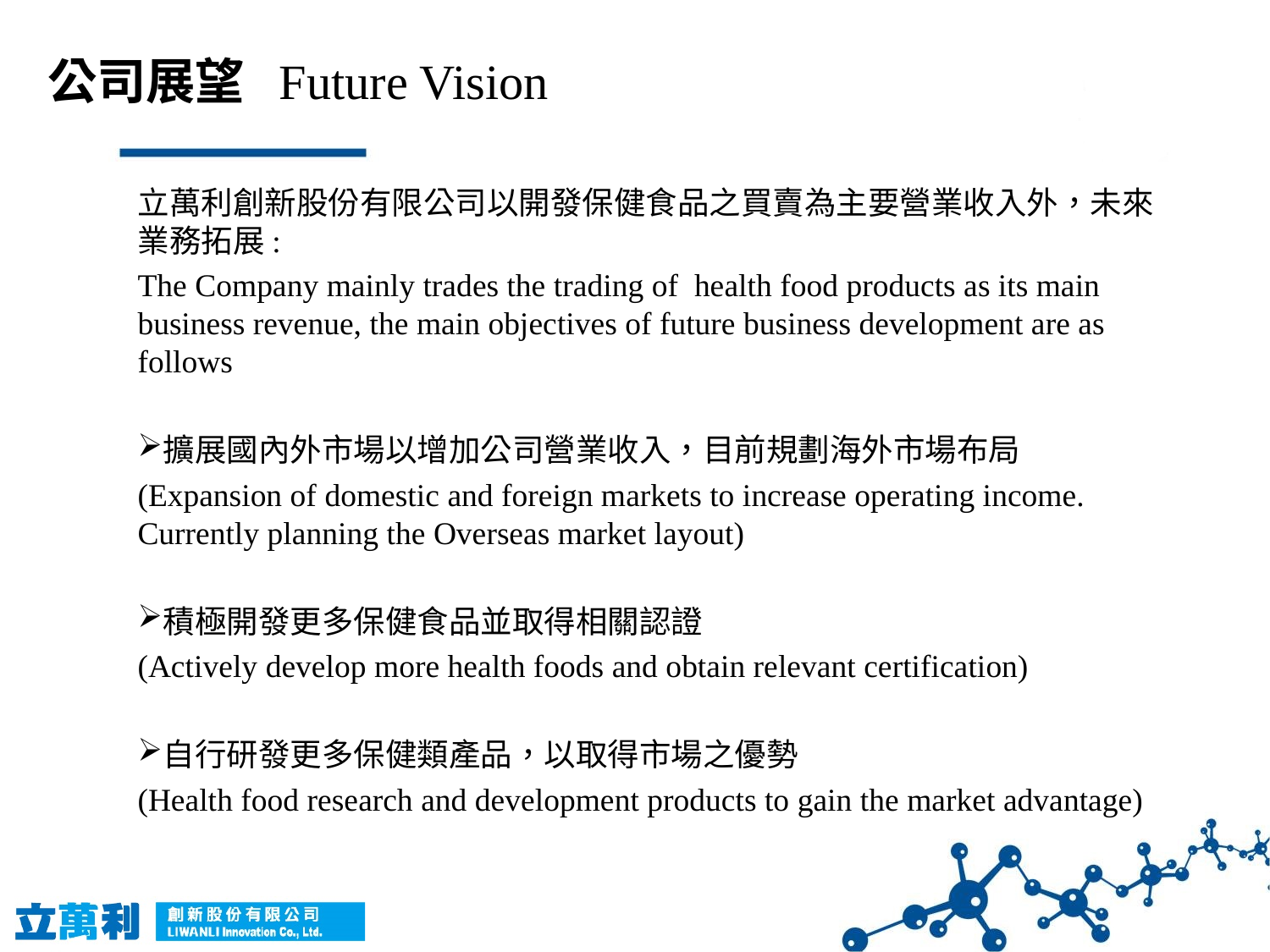

公司展望  Future Vision
立萬利創新股份有限公司以開發保健食品之買賣為主要營業收入外，未來業務拓展:
The Company mainly trades the trading of  health food products as its main business revenue, the main objectives of future business development are as follows

擴展國內外市場以增加公司營業收入，目前規劃海外市場布局
(Expansion of domestic and foreign markets to increase operating income. Currently planning the Overseas market layout)

積極開發更多保健食品並取得相關認證
(Actively develop more health foods and obtain relevant certification)

自行研發更多保健類產品，以取得市場之優勢
(Health food research and development products to gain the market advantage)